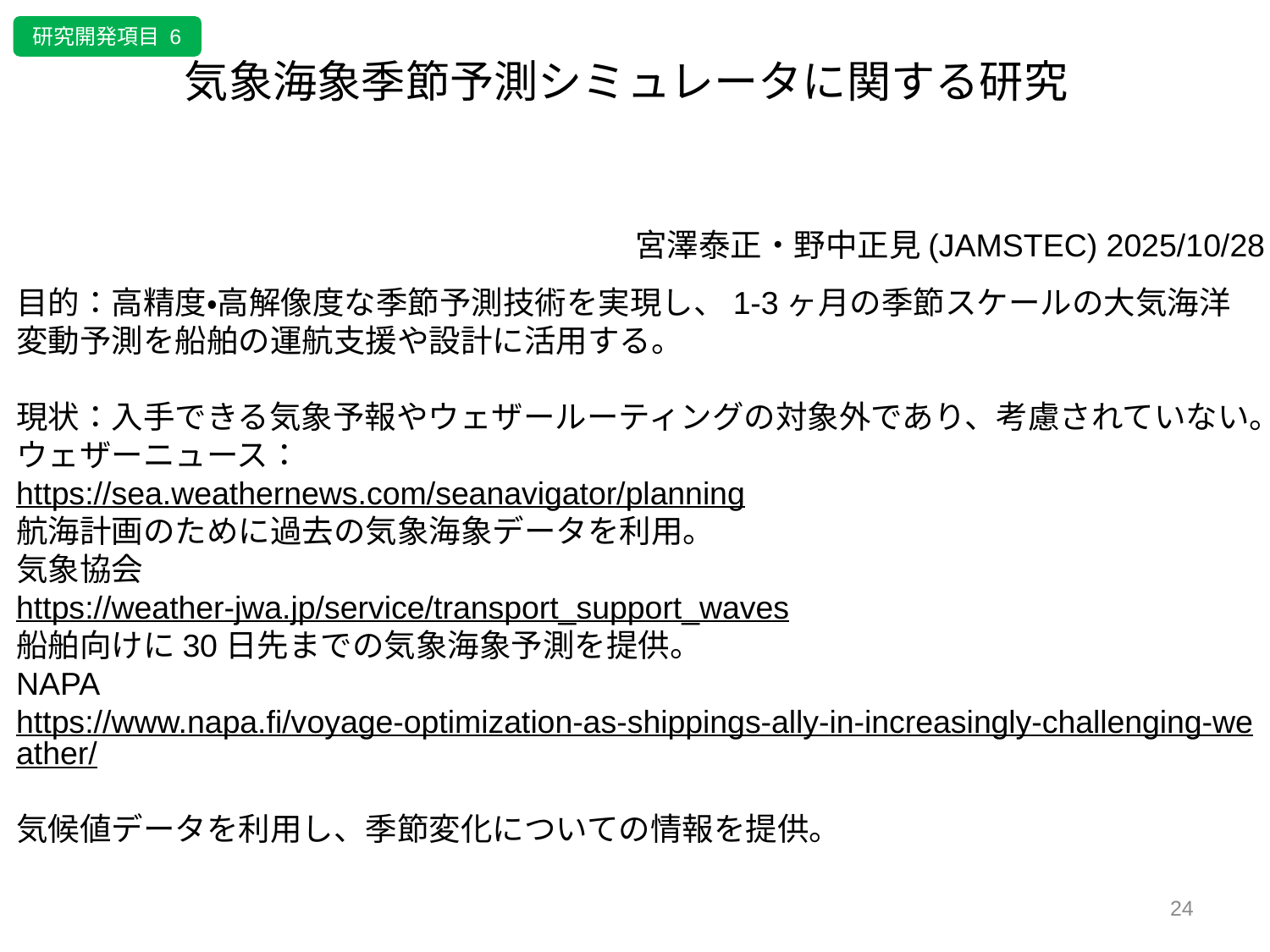

研究開発項目 6
# 気象海象季節予測シミュレータに関する研究
宮澤泰正・野中正見(JAMSTEC) 2025/10/28

目的：高精度・高解像度な季節予測技術を実現し、1-3ヶ月の季節スケールの大気海洋変動予測を船舶の運航支援や設計に活用する。

現状：入手できる気象予報やウェザールーティングの対象外であり、考慮されていない。
ウェザーニュース：
https://sea.weathernews.com/seanavigator/planning
航海計画のために過去の気象海象データを利用。
気象協会
https://weather-jwa.jp/service/transport_support_waves
船舶向けに30日先までの気象海象予測を提供。
NAPA
https://www.napa.fi/voyage-optimization-as-shippings-ally-in-increasingly-challenging-weather/
気候値データを利用し、季節変化についての情報を提供。
24